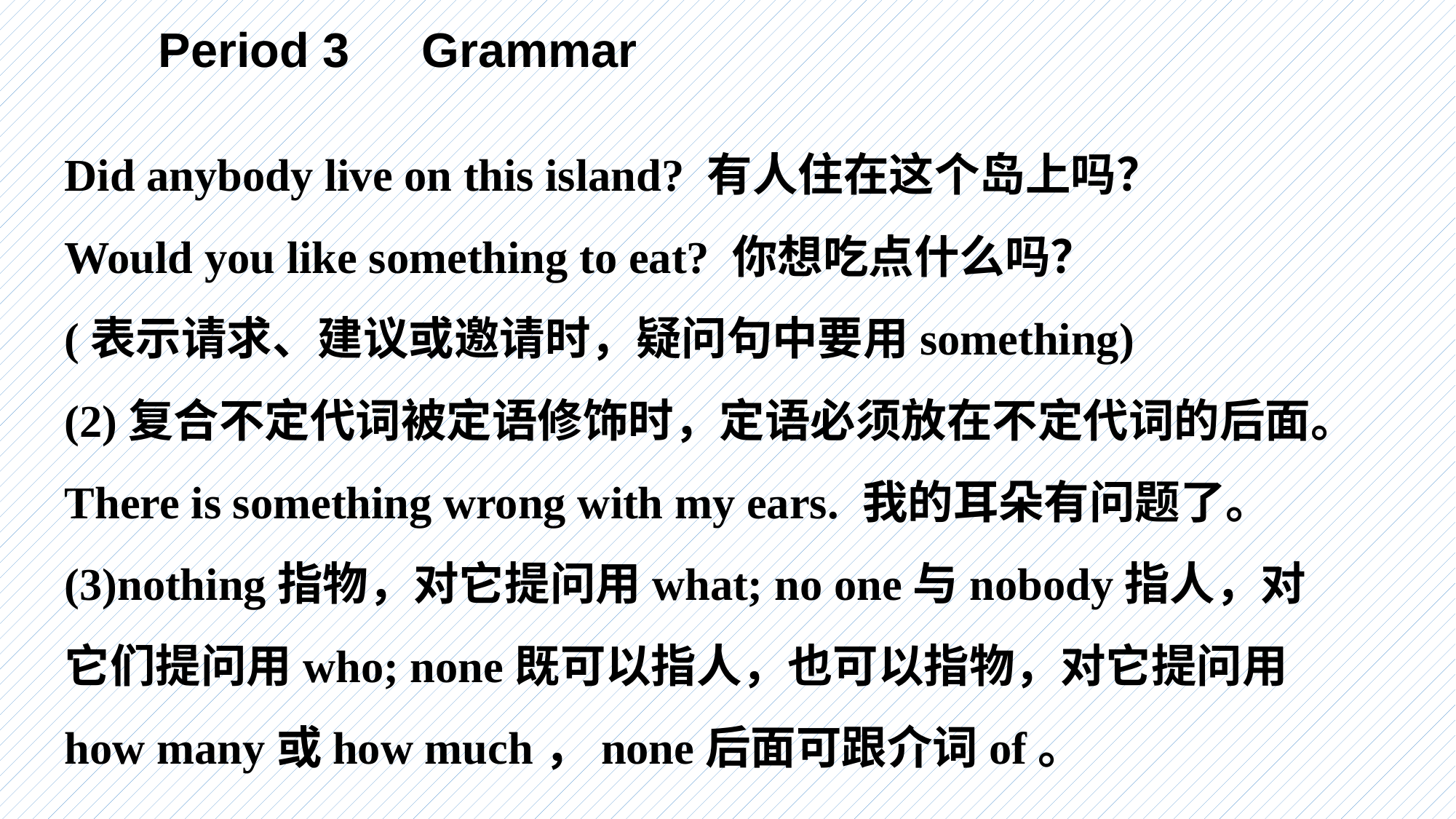

Period 3　Grammar
Did anybody live on this island? 有人住在这个岛上吗？
Would you like something to eat? 你想吃点什么吗？
(表示请求、建议或邀请时，疑问句中要用something)
(2)复合不定代词被定语修饰时，定语必须放在不定代词的后面。
There is something wrong with my ears. 我的耳朵有问题了。
(3)nothing指物，对它提问用what; no one与nobody指人，对它们提问用who; none既可以指人，也可以指物，对它提问用how many或how much，none后面可跟介词of。